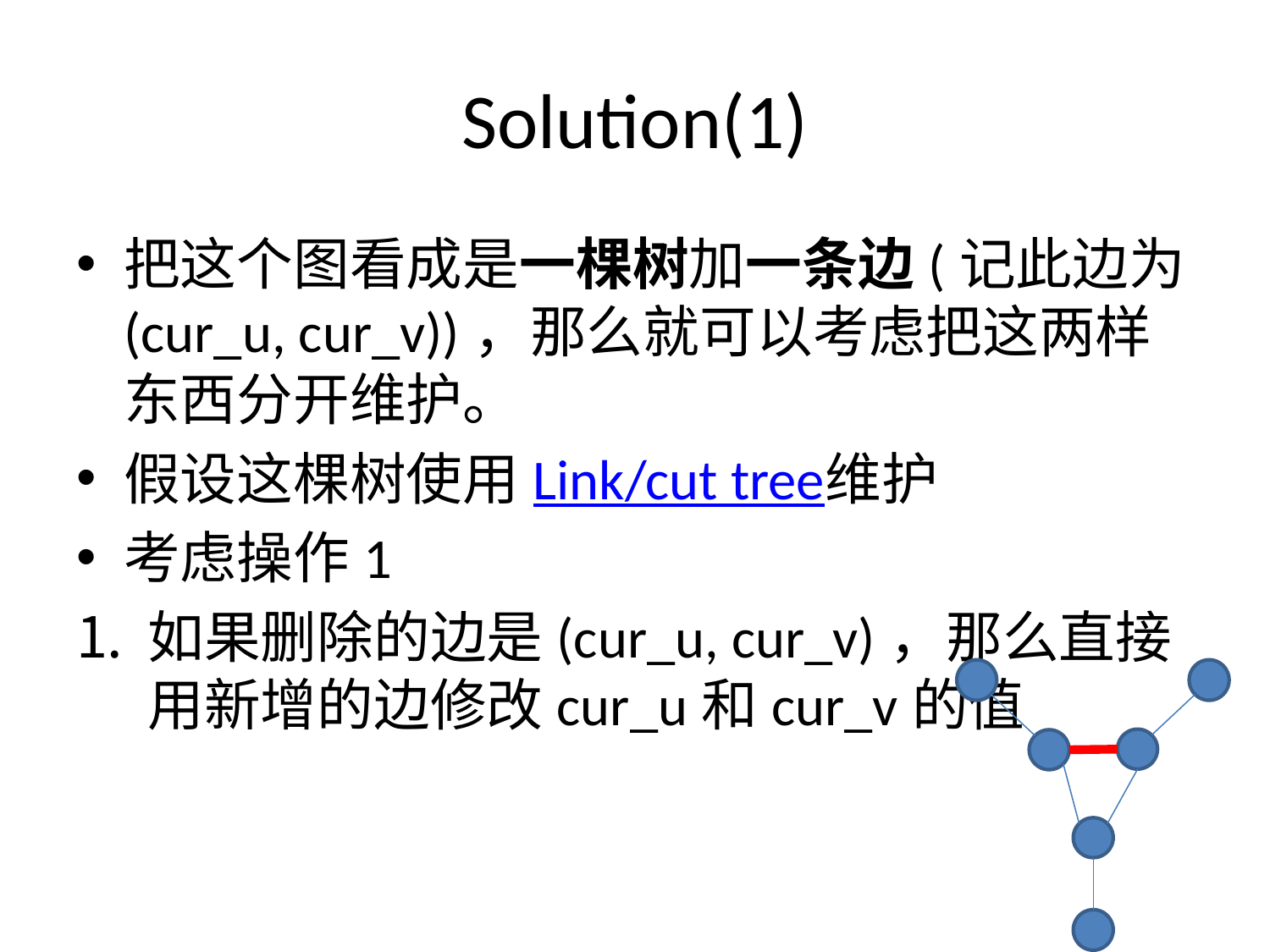

# Solution(1)
把这个图看成是一棵树加一条边(记此边为(cur_u, cur_v))，那么就可以考虑把这两样东西分开维护。
假设这棵树使用Link/cut tree维护
考虑操作1
如果删除的边是(cur_u, cur_v)，那么直接用新增的边修改cur_u和cur_v的值